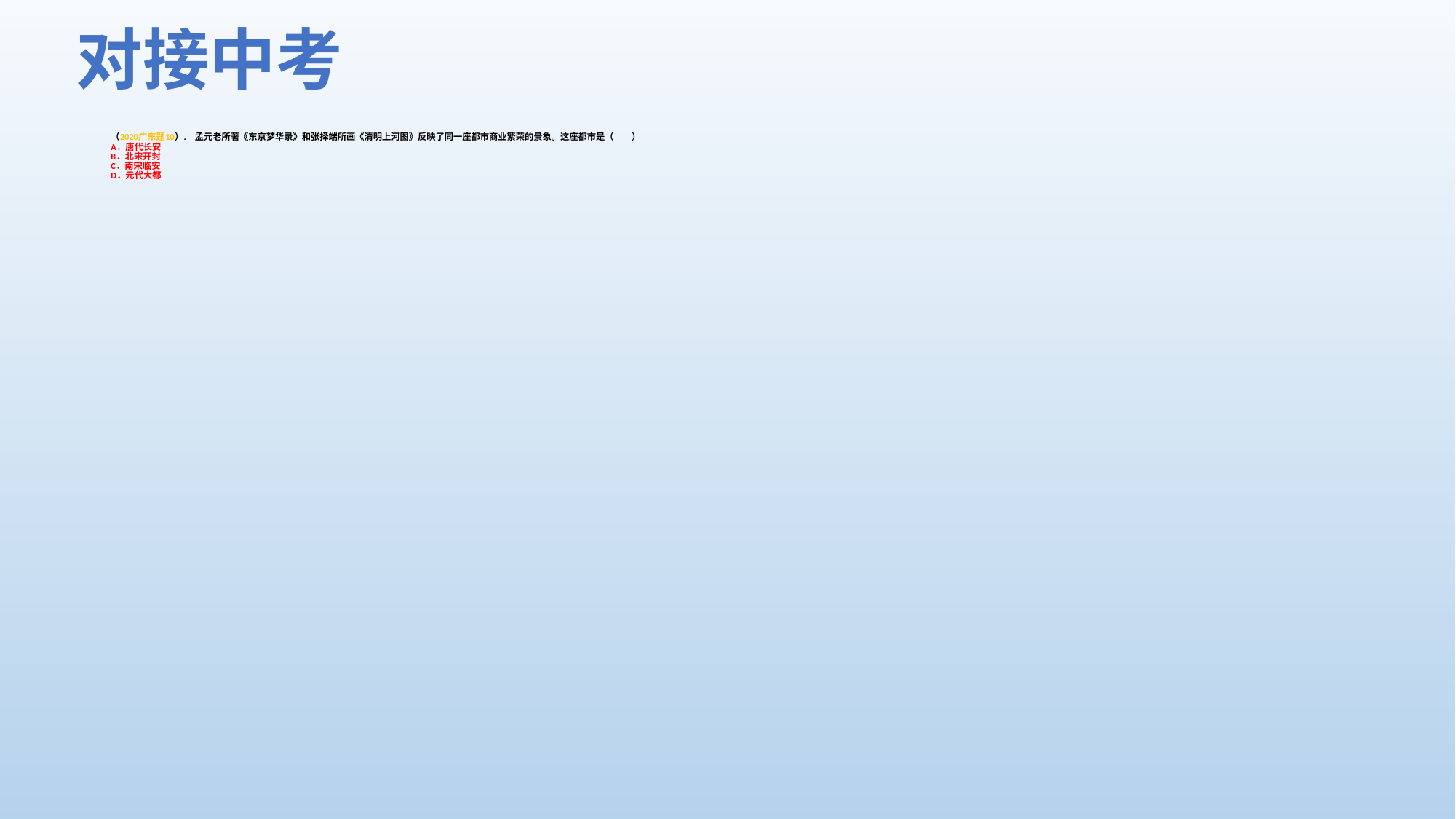

对接中考
# （2020广东题10）. 	孟元老所著《东京梦华录》和张择端所画《清明上河图》反映了同一座都市商业繁荣的景象。这座都市是（　　） A．唐代长安 B．北宋开封 C．南宋临安 D．元代大都